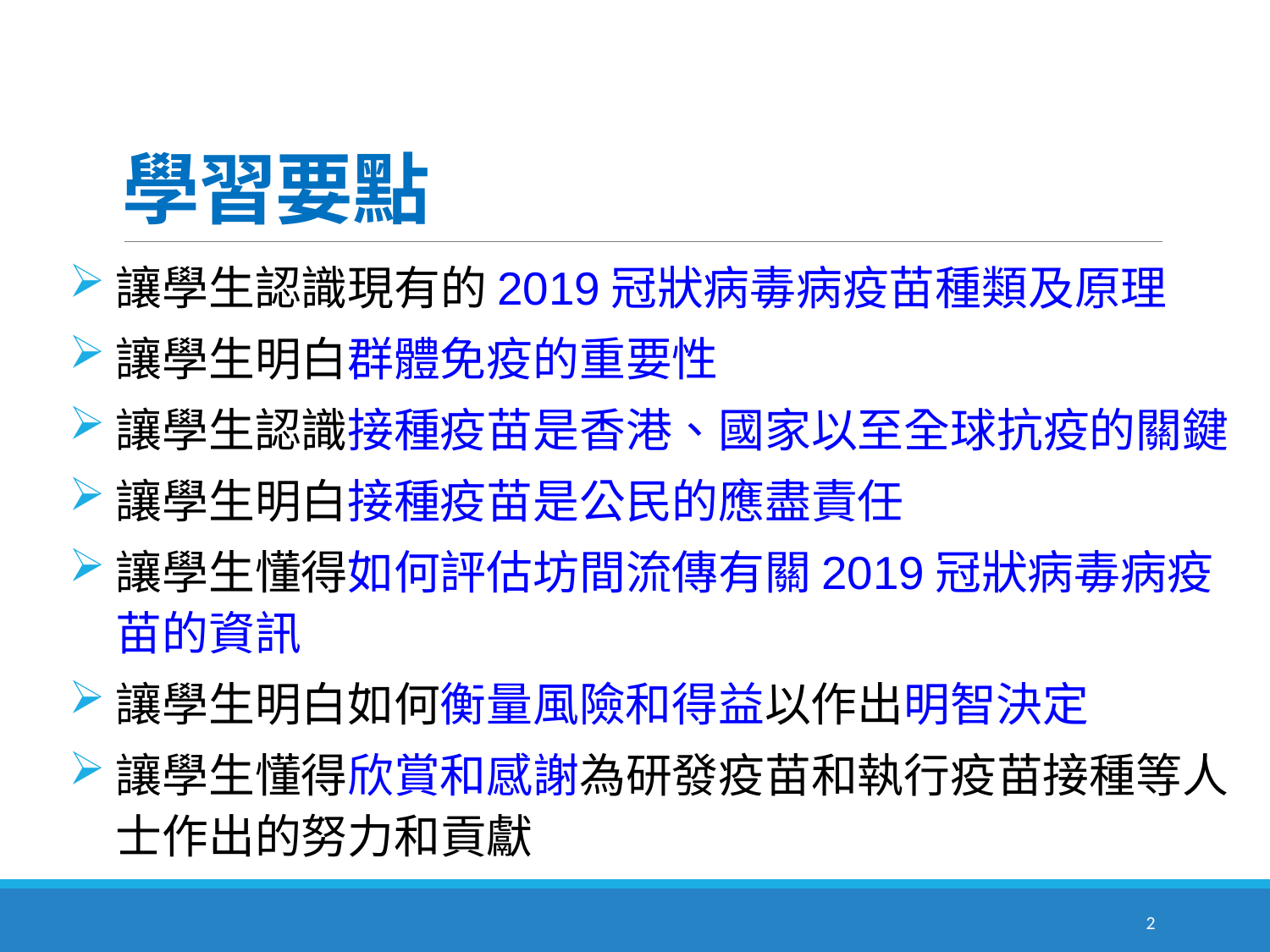

# 學習要點

讓學生認識現有的2019冠狀病毒病疫苗種類及原理
讓學生明白群體免疫的重要性
讓學生認識接種疫苗是香港、國家以至全球抗疫的關鍵
讓學生明白接種疫苗是公民的應盡責任
讓學生懂得如何評估坊間流傳有關2019冠狀病毒病疫苗的資訊
讓學生明白如何衡量風險和得益以作出明智決定
讓學生懂得欣賞和感謝為研發疫苗和執行疫苗接種等人士作出的努力和貢獻

2